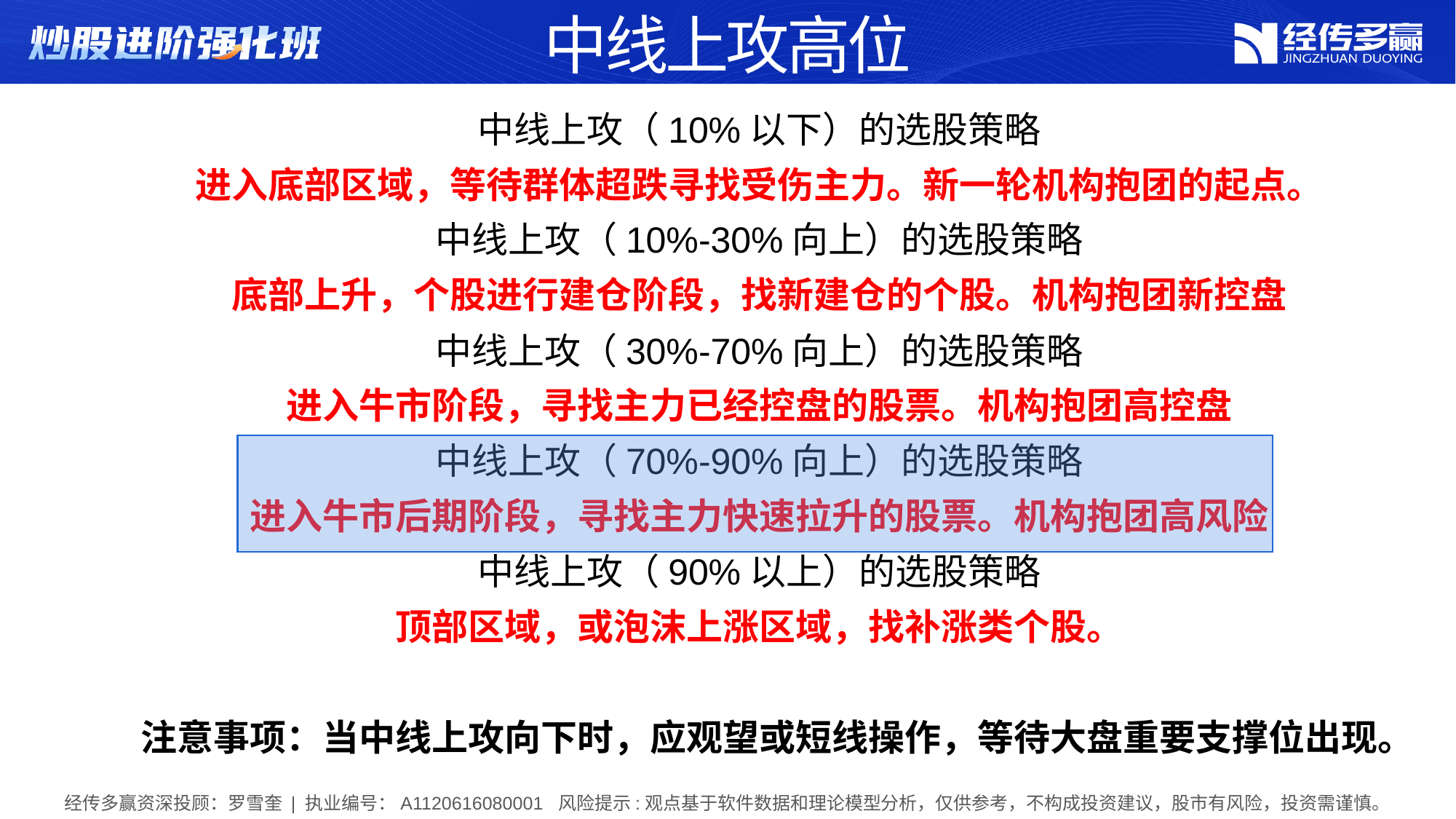

中线上攻高位
中线上攻（10%以下）的选股策略
进入底部区域，等待群体超跌寻找受伤主力。新一轮机构抱团的起点。
中线上攻（10%-30%向上）的选股策略
底部上升，个股进行建仓阶段，找新建仓的个股。机构抱团新控盘
中线上攻（30%-70%向上）的选股策略
进入牛市阶段，寻找主力已经控盘的股票。机构抱团高控盘
中线上攻（70%-90%向上）的选股策略
进入牛市后期阶段，寻找主力快速拉升的股票。机构抱团高风险
中线上攻（90%以上）的选股策略
顶部区域，或泡沫上涨区域，找补涨类个股。

注意事项：当中线上攻向下时，应观望或短线操作，等待大盘重要支撑位出现。